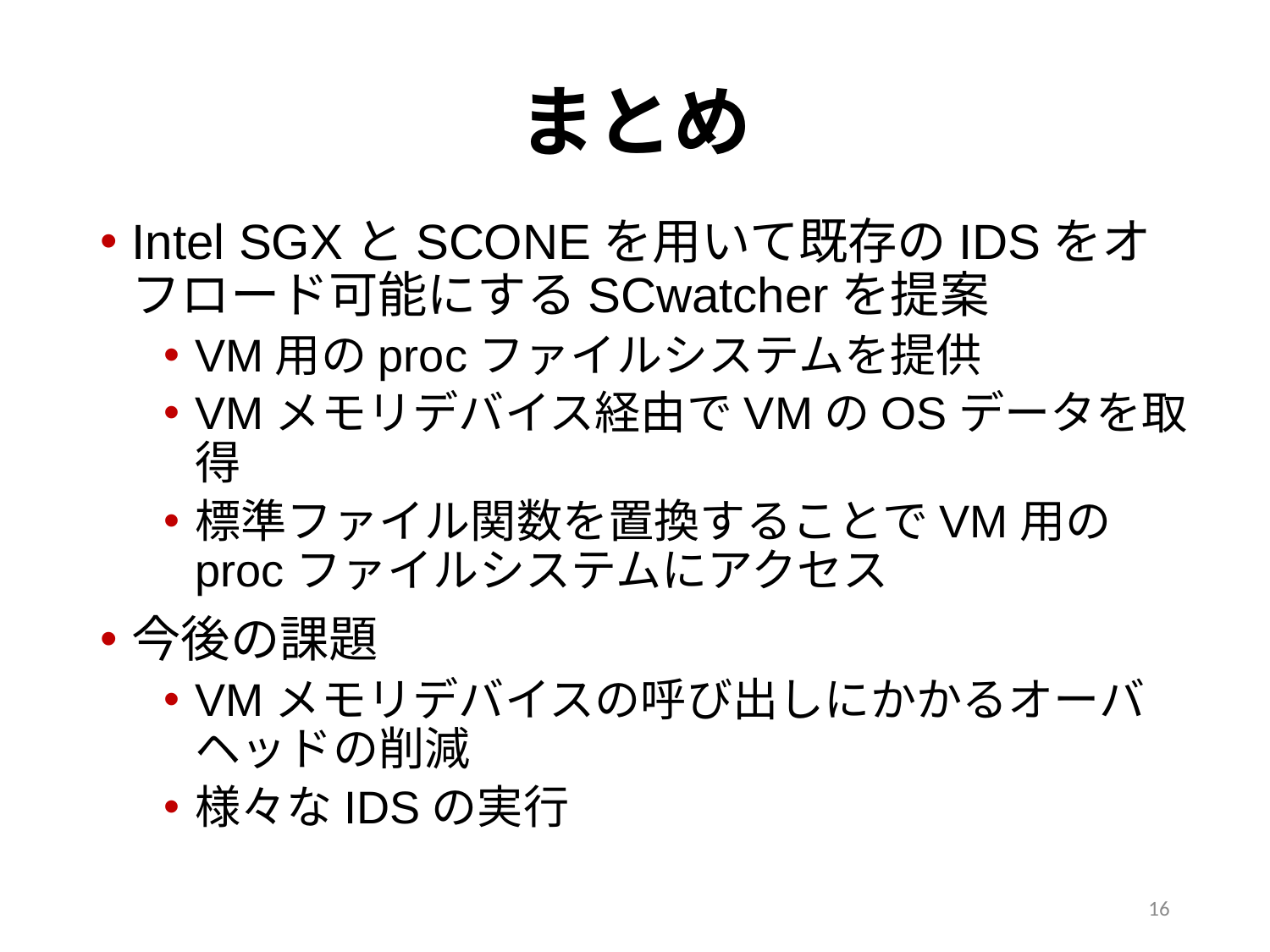

# まとめ
Intel SGXとSCONEを用いて既存のIDSをオフロード可能にするSCwatcherを提案
VM用のprocファイルシステムを提供
VMメモリデバイス経由でVMのOSデータを取得
標準ファイル関数を置換することでVM用のprocファイルシステムにアクセス
今後の課題
VMメモリデバイスの呼び出しにかかるオーバヘッドの削減
様々なIDSの実行
16